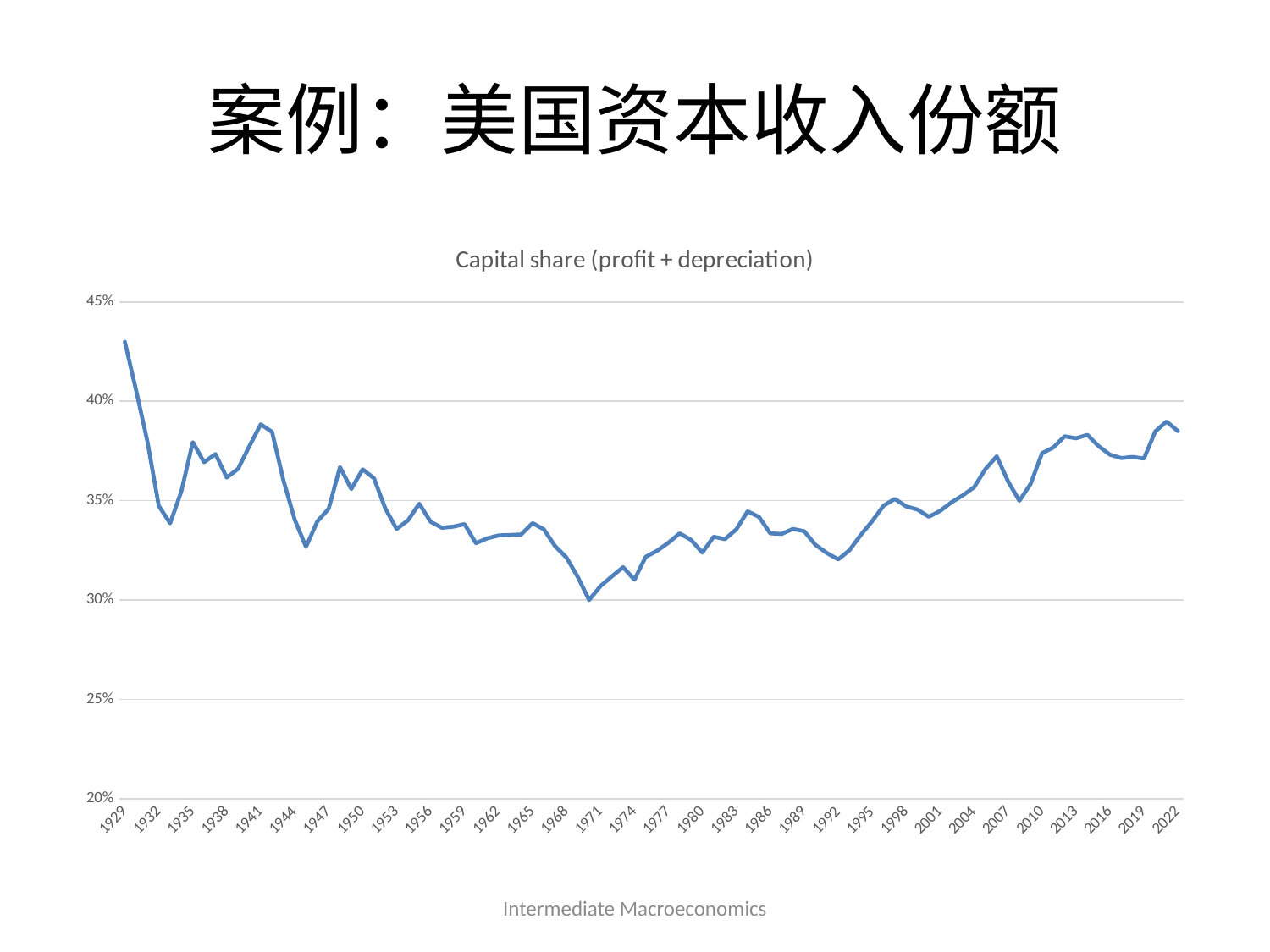

# 案例：美国资本收入份额

### Chart: Capital share (profit + depreciation)

| Category | Capital share |
|---|---|
| 10958 | 0.42996667373003794 |
| 11323 | 0.4054596894369696 |
| 11688 | 0.37956766206149795 |
| 12054 | 0.3474378881987578 |
| 12419 | 0.33868917296419243 |
| 12784 | 0.3549256337688927 |
| 13149 | 0.3794362906366236 |
| 13515 | 0.3693573068094874 |
| 13880 | 0.37347390594101965 |
| 14245 | 0.3616665320580124 |
| 14610 | 0.3660524373833398 |
| 14976 | 0.37748689042952255 |
| 15341 | 0.3883914381623524 |
| 15706 | 0.38462414373812615 |
| 16071 | 0.3604331678940408 |
| 16437 | 0.3405267782709596 |
| 16802 | 0.3267789593890515 |
| 17167 | 0.33963756556475166 |
| 17532 | 0.34596945123260914 |
| 17898 | 0.36691674037835026 |
| 18263 | 0.35590678570241313 |
| 18628 | 0.3657762966188267 |
| 18993 | 0.36131750264944623 |
| 19359 | 0.34612062938500887 |
| 19724 | 0.33583878617425916 |
| 20089 | 0.3401626762906916 |
| 20454 | 0.3485241456201517 |
| 20820 | 0.3394411878082173 |
| 21185 | 0.33642639572508143 |
| 21550 | 0.33697751069532067 |
| 21915 | 0.33825035381836177 |
| 22281 | 0.3286652320256028 |
| 22646 | 0.33108516063957494 |
| 23011 | 0.33255181297820524 |
| 23376 | 0.33278135848418733 |
| 23742 | 0.3330294663335817 |
| 24107 | 0.33876207442009737 |
| 24472 | 0.33565374666133885 |
| 24837 | 0.32711417230912915 |
| 25203 | 0.3214220953624357 |
| 25568 | 0.311650617303392 |
| 25933 | 0.3000678861198635 |
| 26298 | 0.3070681786117076 |
| 26664 | 0.3119141345170342 |
| 27029 | 0.31658883114247705 |
| 27394 | 0.31029728968723364 |
| 27759 | 0.32175732743226243 |
| 28125 | 0.3248019033256925 |
| 28490 | 0.3288349662380029 |
| 28855 | 0.33361451444288776 |
| 29220 | 0.3303251984350573 |
| 29586 | 0.3239164646607919 |
| 29951 | 0.3319014899311876 |
| 30316 | 0.3306891672645924 |
| 30681 | 0.33562601004644155 |
| 31047 | 0.344674802749619 |
| 31412 | 0.34189656858363554 |
| 31777 | 0.3336149765444245 |
| 32142 | 0.33331088762389305 |
| 32508 | 0.3358401410879478 |
| 32873 | 0.3346991998745549 |
| 33238 | 0.3277638306353552 |
| 33603 | 0.32370299952946363 |
| 33969 | 0.32046442544728443 |
| 34334 | 0.32512502743121907 |
| 34699 | 0.33286294468794725 |
| 35064 | 0.33973268033928167 |
| 35430 | 0.3474957569739381 |
| 35795 | 0.35094168546489213 |
| 36160 | 0.34717498223805837 |
| 36525 | 0.3455956883337571 |
| 36891 | 0.34196363928770834 |
| 37256 | 0.34489163548440976 |
| 37621 | 0.3492073857088028 |
| 37986 | 0.3527273690158295 |
| 38352 | 0.3568074921837326 |
| 38717 | 0.36590595450143415 |
| 39082 | 0.372334643458731 |
| 39447 | 0.3597640094169984 |
| 39813 | 0.3499985286720658 |
| 40178 | 0.3585572994972053 |
| 40543 | 0.3738893340149749 |
| 40908 | 0.3767905276143294 |
| 41274 | 0.38239515795443957 |
| 41639 | 0.3813828130511563 |
| 42004 | 0.38311516801041723 |
| 42369 | 0.37741848049531457 |
| 42735 | 0.37314177194074827 |
| 43100 | 0.37143960868185955 |
| 43465 | 0.37201358359479664 |
| 43830 | 0.37119992498702564 |
| 44196 | 0.38480495810458804 |
| 44561 | 0.3898238141385139 |
| 44926 | 0.3850007305282058 |
Intermediate Macroeconomics